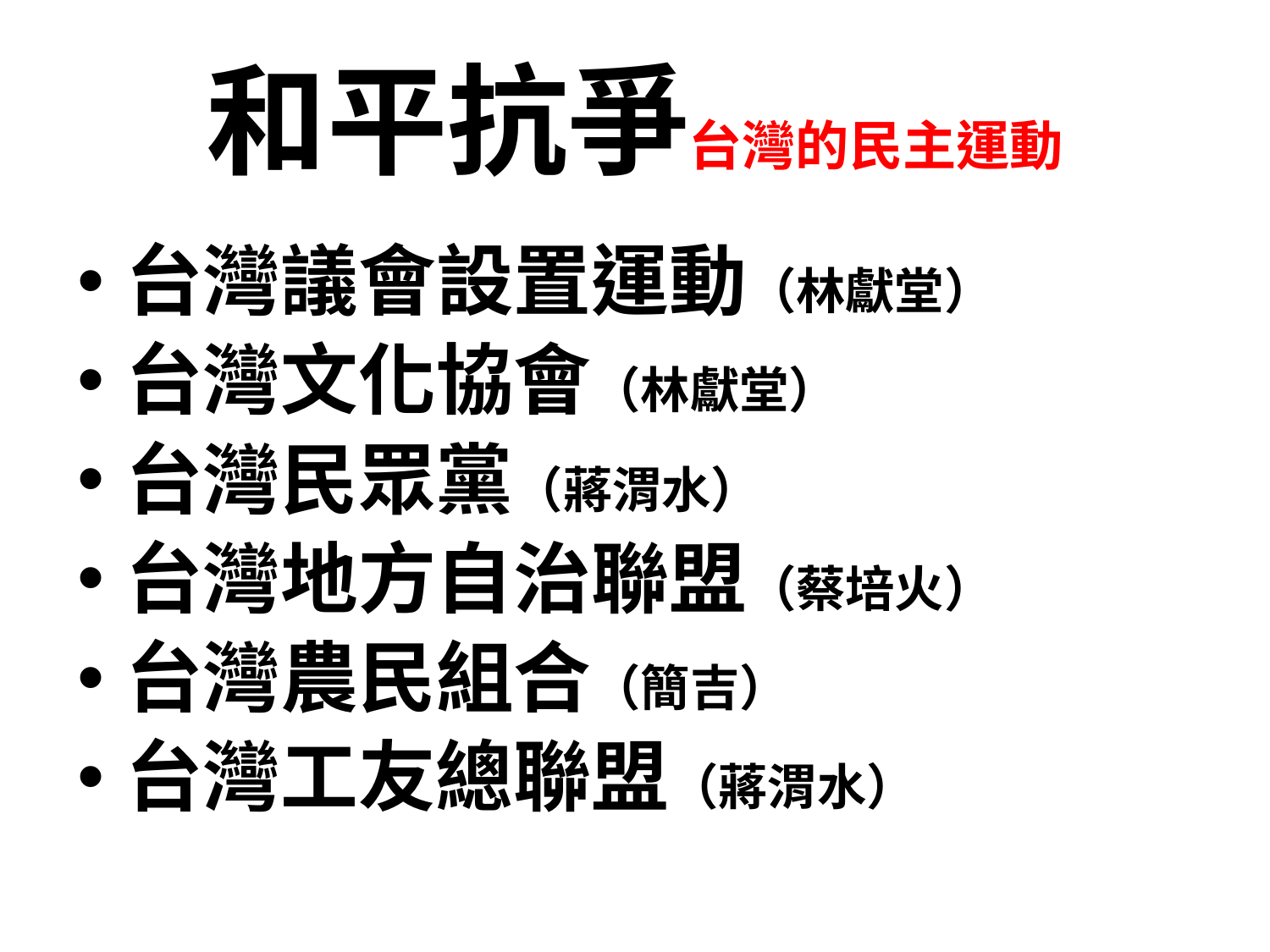

# 和平抗爭台灣的民主運動
台灣議會設置運動（林獻堂）
台灣文化協會（林獻堂）
台灣民眾黨（蔣渭水）
台灣地方自治聯盟（蔡培火）
台灣農民組合（簡吉）
台灣工友總聯盟（蔣渭水）